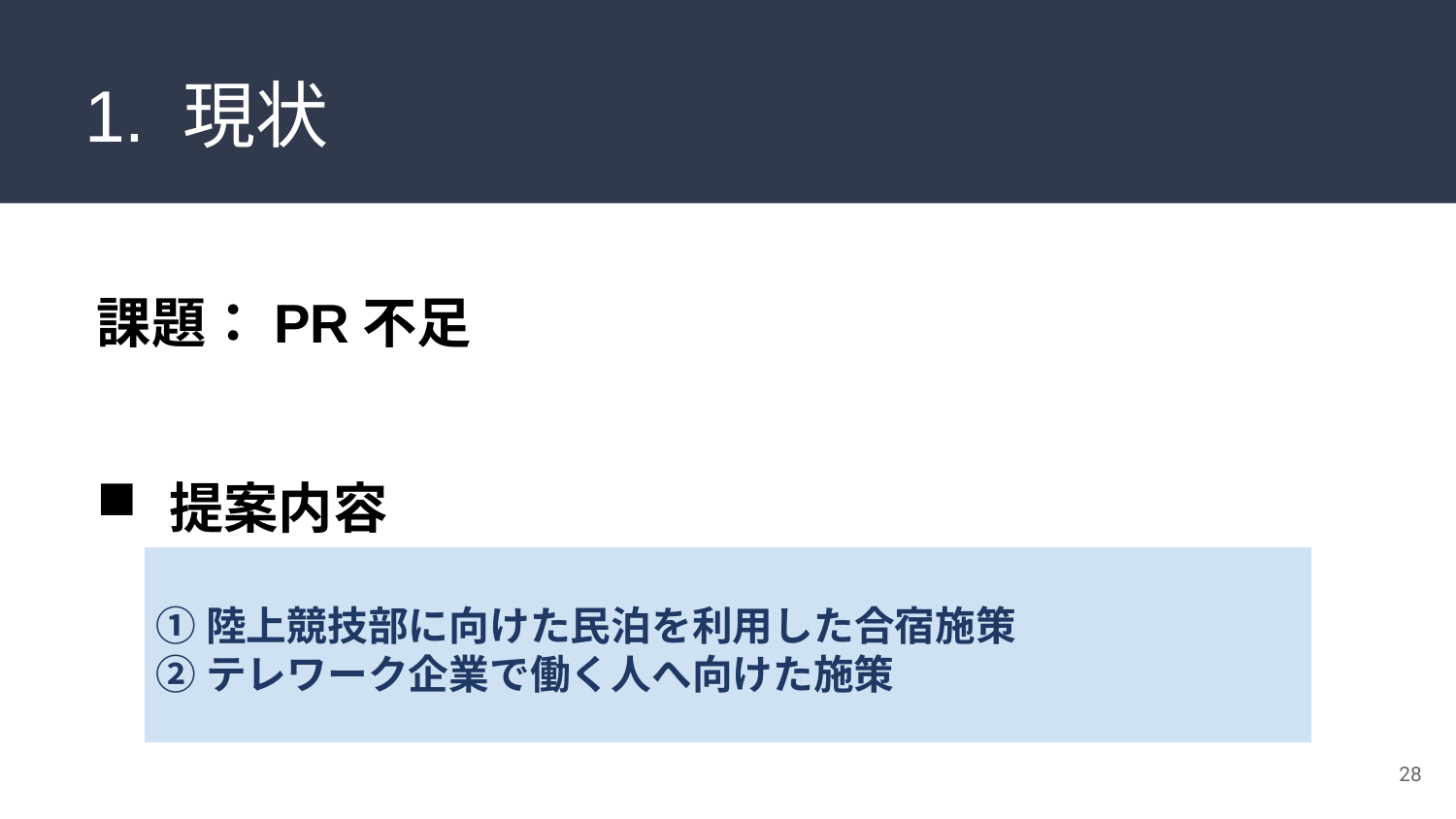

# 1. 現状
課題：PR不足
提案内容
①陸上競技部に向けた民泊を利用した合宿施策
②テレワーク企業で働く人へ向けた施策
28